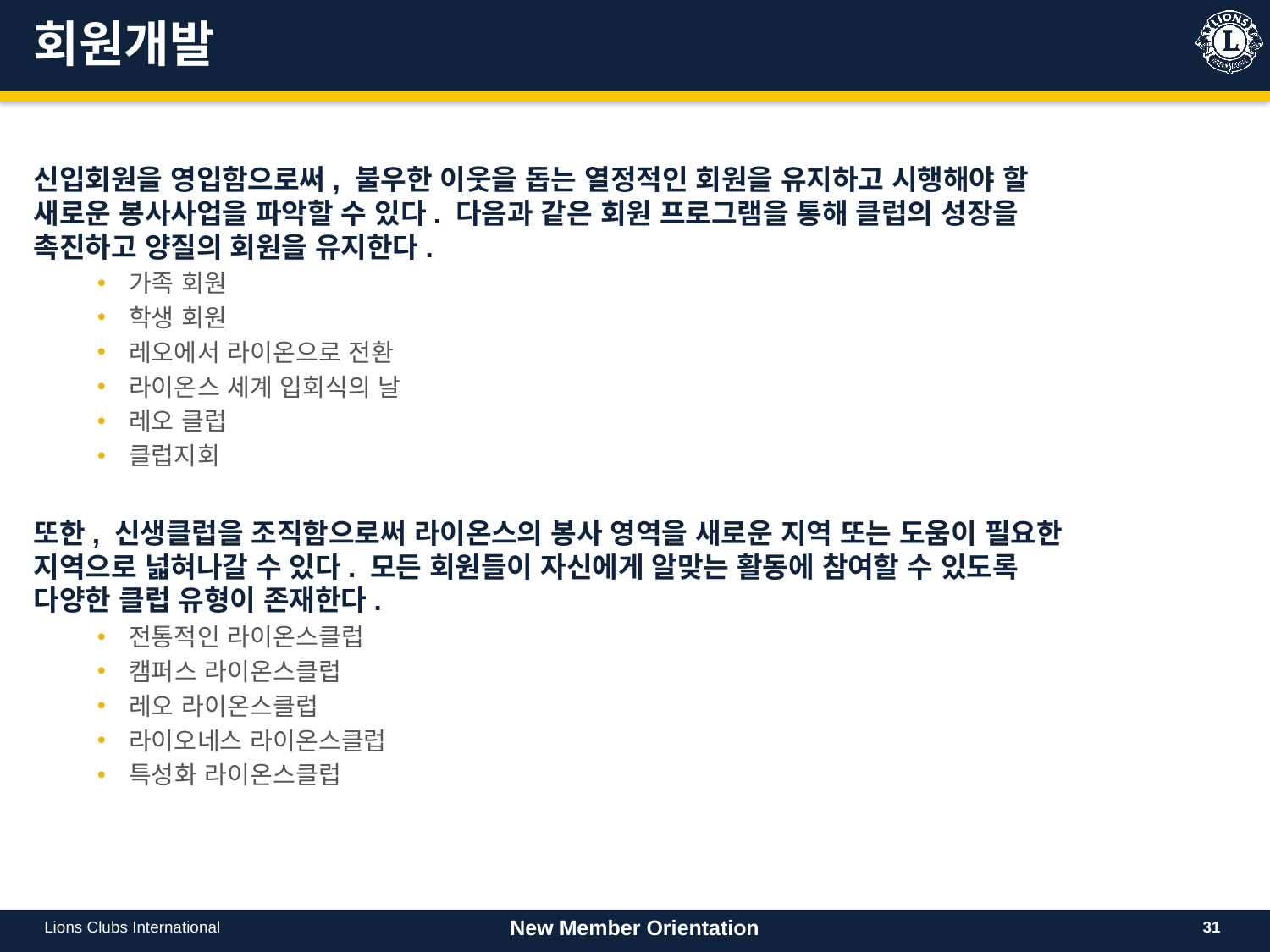

# 회원개발
신입회원을 영입함으로써, 불우한 이웃을 돕는 열정적인 회원을 유지하고 시행해야 할 새로운 봉사사업을 파악할 수 있다. 다음과 같은 회원 프로그램을 통해 클럽의 성장을 촉진하고 양질의 회원을 유지한다.
가족 회원
학생 회원
레오에서 라이온으로 전환
라이온스 세계 입회식의 날
레오 클럽
클럽지회

또한, 신생클럽을 조직함으로써 라이온스의 봉사 영역을 새로운 지역 또는 도움이 필요한 지역으로 넓혀나갈 수 있다. 모든 회원들이 자신에게 알맞는 활동에 참여할 수 있도록 다양한 클럽 유형이 존재한다.
전통적인 라이온스클럽
캠퍼스 라이온스클럽
레오 라이온스클럽
라이오네스 라이온스클럽
특성화 라이온스클럽